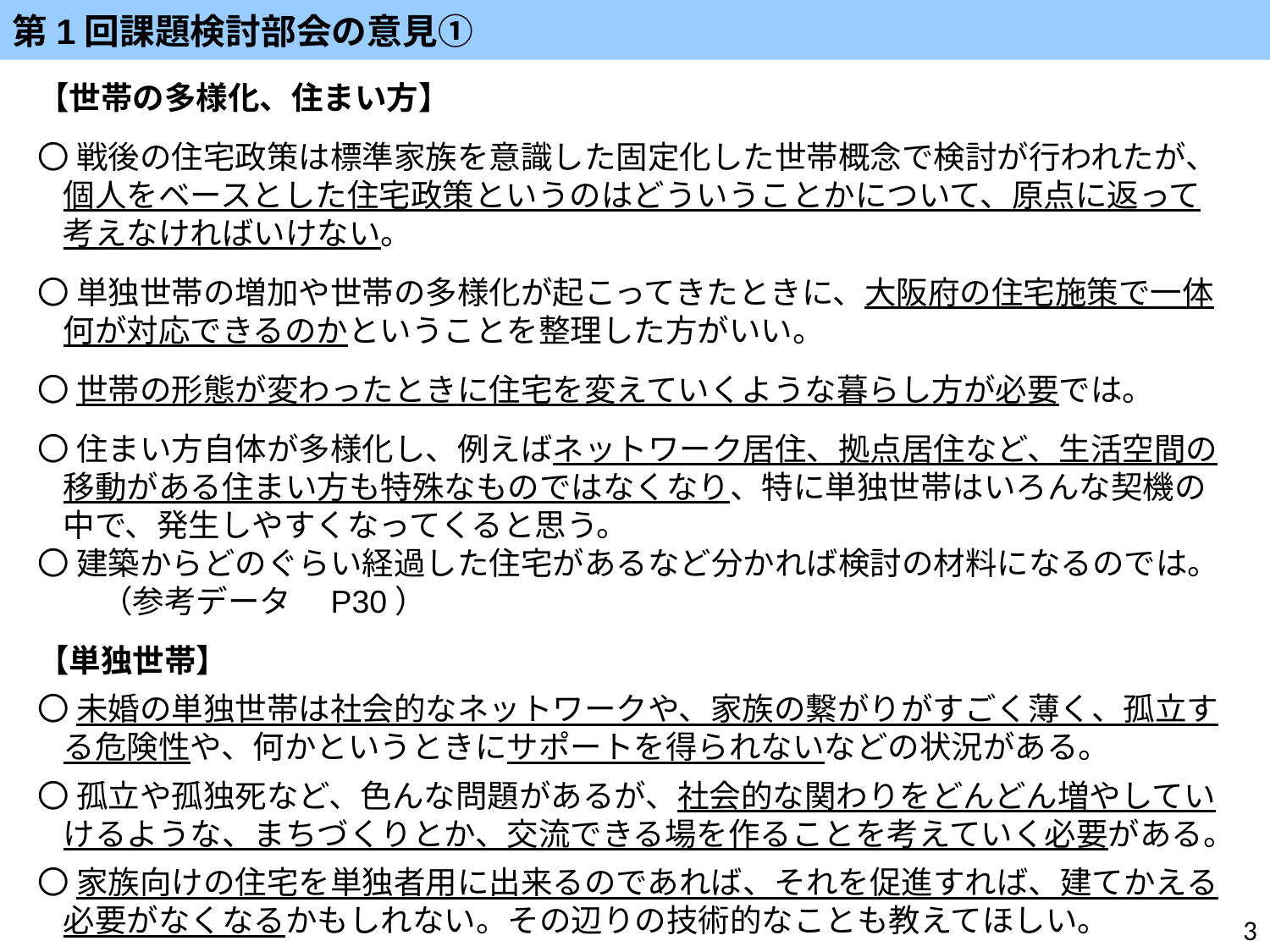

第1回課題検討部会の意見①
【世帯の多様化、住まい方】
〇 戦後の住宅政策は標準家族を意識した固定化した世帯概念で検討が行われたが、個人をベースとした住宅政策というのはどういうことかについて、原点に返って考えなければいけない。
〇 単独世帯の増加や世帯の多様化が起こってきたときに、大阪府の住宅施策で一体何が対応できるのかということを整理した方がいい。
〇 世帯の形態が変わったときに住宅を変えていくような暮らし方が必要では。
〇 住まい方自体が多様化し、例えばネットワーク居住、拠点居住など、生活空間の移動がある住まい方も特殊なものではなくなり、特に単独世帯はいろんな契機の中で、発生しやすくなってくると思う。
〇 建築からどのぐらい経過した住宅があるなど分かれば検討の材料になるのでは。
　　（参考データ　P30）
【単独世帯】
〇 未婚の単独世帯は社会的なネットワークや、家族の繋がりがすごく薄く、孤立する危険性や、何かというときにサポートを得られないなどの状況がある。
〇 孤立や孤独死など、色んな問題があるが、社会的な関わりをどんどん増やしていけるような、まちづくりとか、交流できる場を作ることを考えていく必要がある。
〇 家族向けの住宅を単独者用に出来るのであれば、それを促進すれば、建てかえる必要がなくなるかもしれない。その辺りの技術的なことも教えてほしい。
3